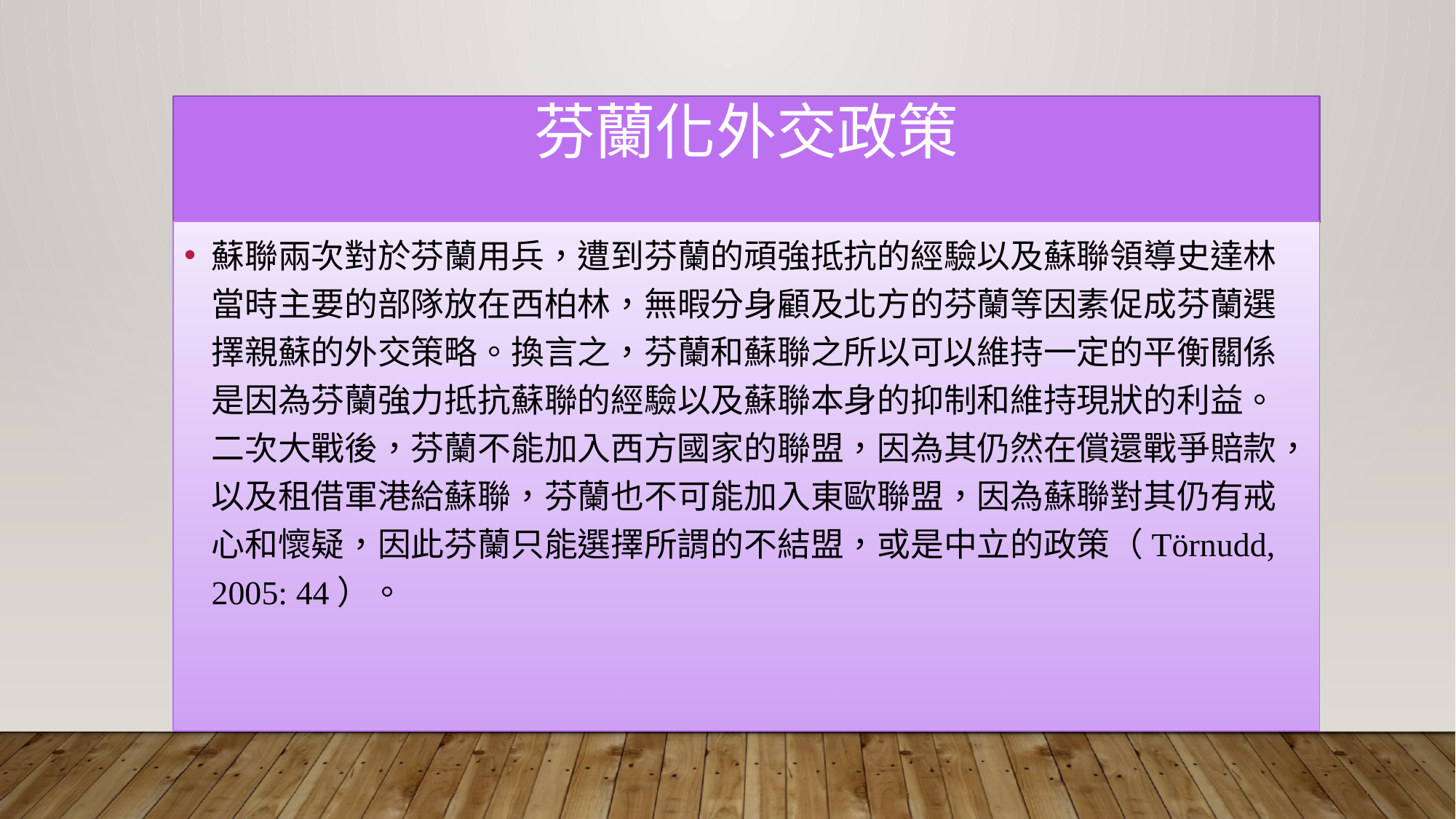

# 芬蘭化外交政策
蘇聯兩次對於芬蘭用兵，遭到芬蘭的頑強抵抗的經驗以及蘇聯領導史達林當時主要的部隊放在西柏林，無暇分身顧及北方的芬蘭等因素促成芬蘭選擇親蘇的外交策略。換言之，芬蘭和蘇聯之所以可以維持一定的平衡關係是因為芬蘭強力抵抗蘇聯的經驗以及蘇聯本身的抑制和維持現狀的利益。二次大戰後，芬蘭不能加入西方國家的聯盟，因為其仍然在償還戰爭賠款，以及租借軍港給蘇聯，芬蘭也不可能加入東歐聯盟，因為蘇聯對其仍有戒心和懷疑，因此芬蘭只能選擇所謂的不結盟，或是中立的政策（Törnudd, 2005: 44）。